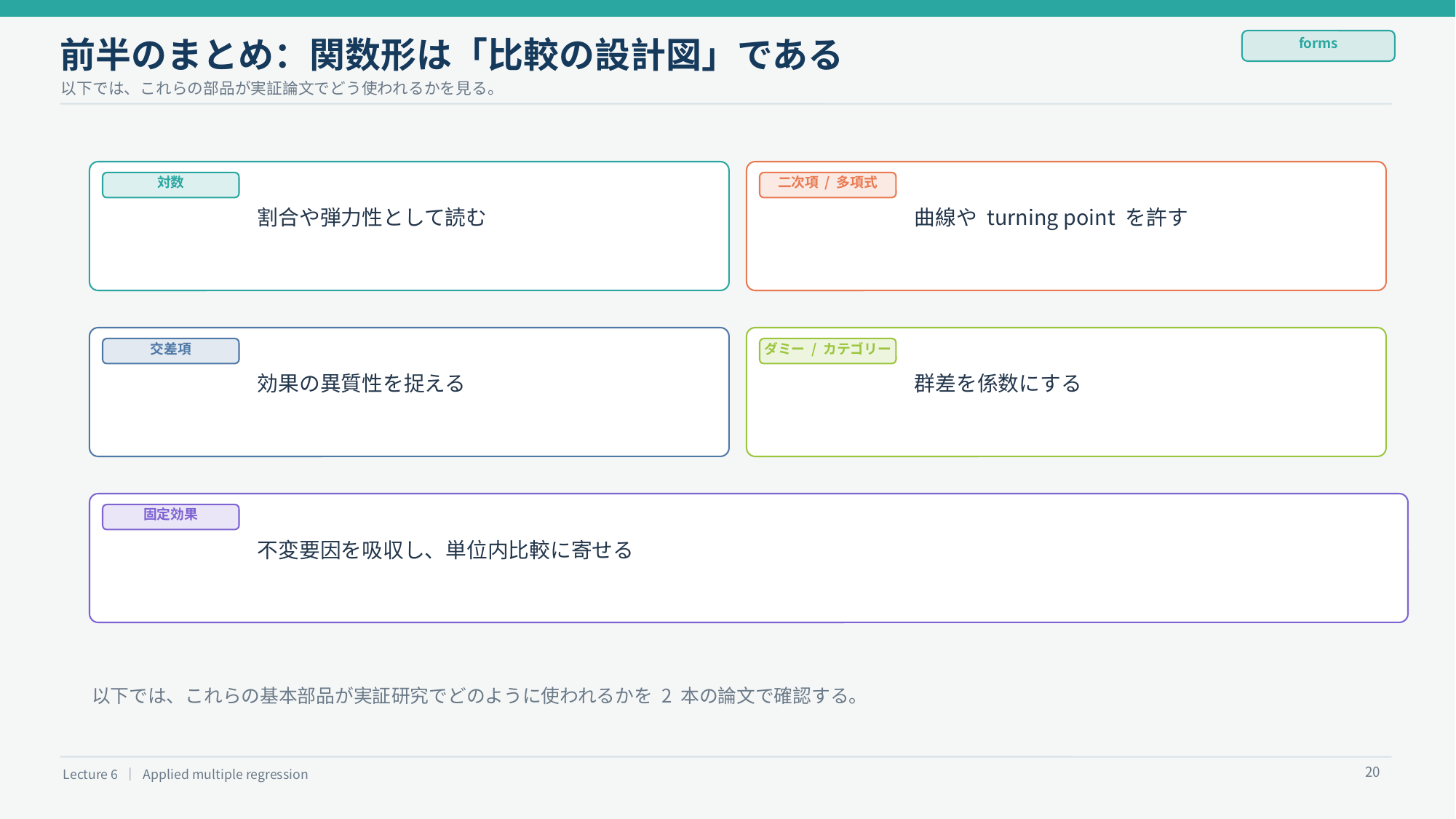

前半のまとめ：関数形は「比較の設計図」である
forms
以下では、これらの部品が実証論文でどう使われるかを見る。

対数
二次項 / 多項式
割合や弾力性として読む
曲線や turning point を許す

交差項
ダミー / カテゴリー
効果の異質性を捉える
群差を係数にする

固定効果
不変要因を吸収し、単位内比較に寄せる
以下では、これらの基本部品が実証研究でどのように使われるかを 2 本の論文で確認する。

20
Lecture 6 ｜ Applied multiple regression